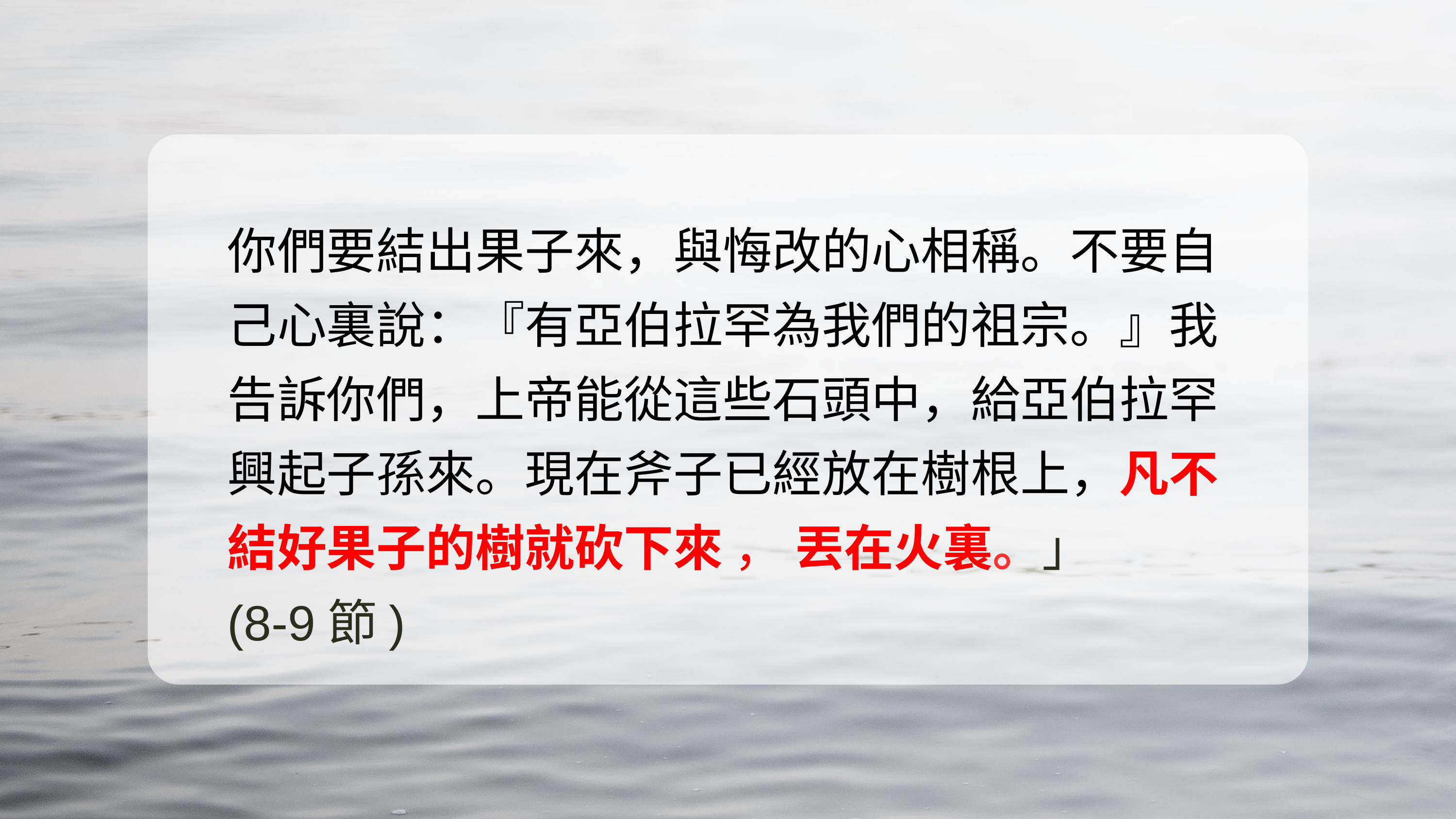

你們要結出果子來，與悔改的心相稱。不要自己心裏說：『有亞伯拉罕為我們的祖宗。』我告訴你們，上帝能從這些石頭中，給亞伯拉罕興起子孫來。現在斧子已經放在樹根上，凡不結好果子的樹就砍下來 ， 丟在火裏。」
(8-9節)